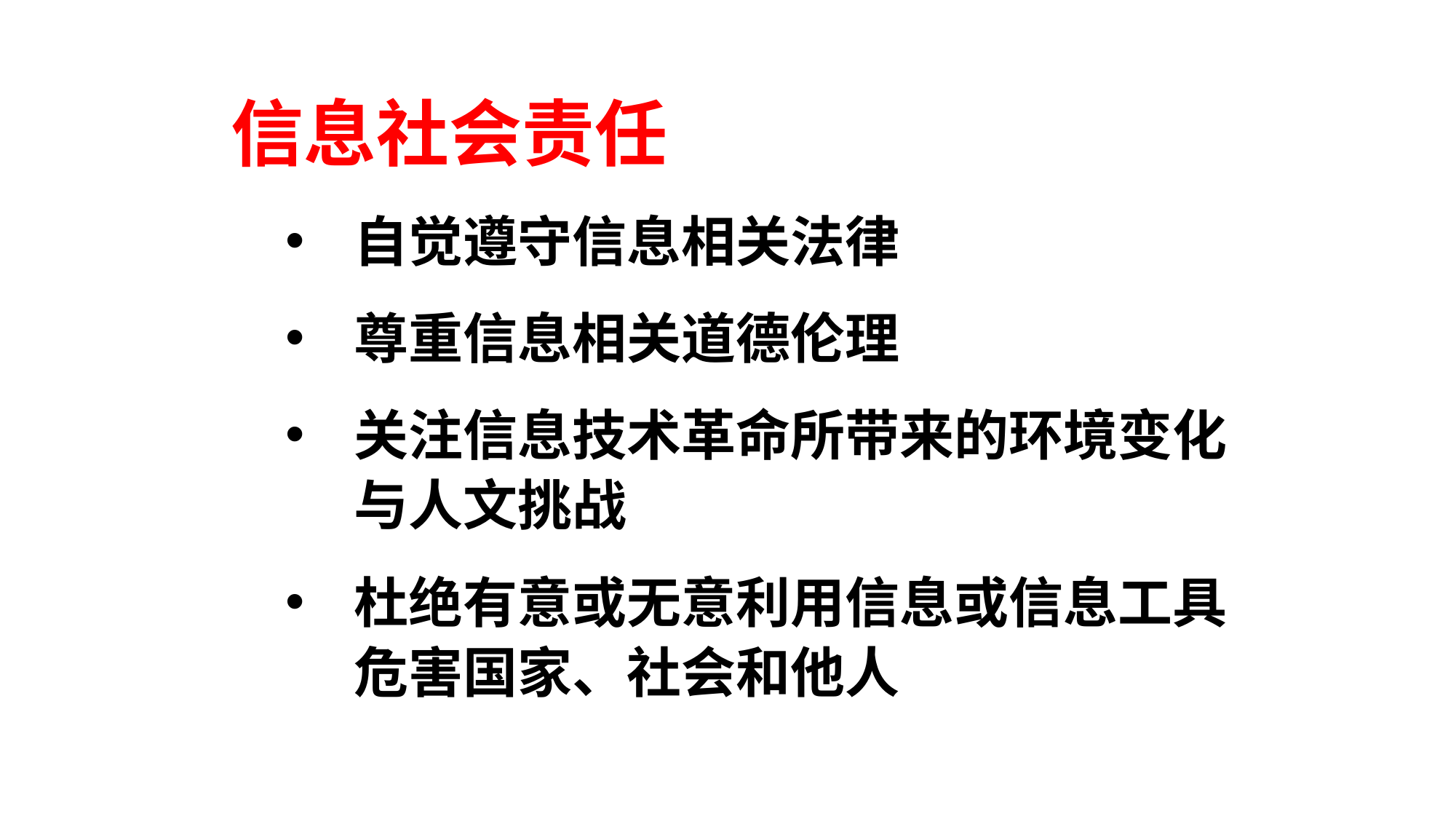

信息社会责任
自觉遵守信息相关法律
尊重信息相关道德伦理
关注信息技术革命所带来的环境变化与人文挑战
杜绝有意或无意利用信息或信息工具危害国家、社会和他人